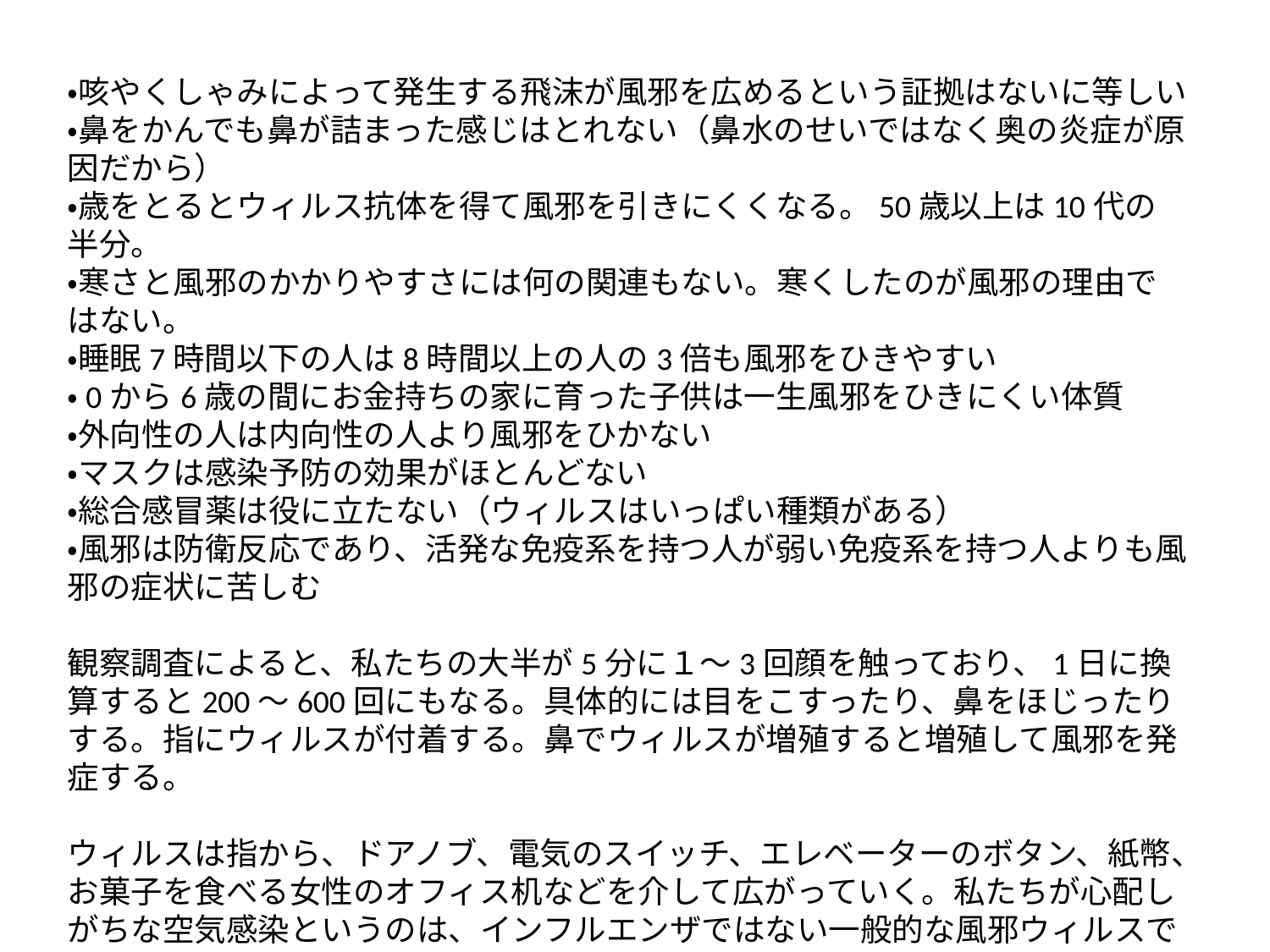

・咳やくしゃみによって発生する飛沫が風邪を広めるという証拠はないに等しい
・鼻をかんでも鼻が詰まった感じはとれない（鼻水のせいではなく奥の炎症が原因だから）
・歳をとるとウィルス抗体を得て風邪を引きにくくなる。50歳以上は10代の半分。
・寒さと風邪のかかりやすさには何の関連もない。寒くしたのが風邪の理由ではない。
・睡眠7時間以下の人は8時間以上の人の3倍も風邪をひきやすい
・0から6歳の間にお金持ちの家に育った子供は一生風邪をひきにくい体質
・外向性の人は内向性の人より風邪をひかない
・マスクは感染予防の効果がほとんどない
・総合感冒薬は役に立たない（ウィルスはいっぱい種類がある）
・風邪は防衛反応であり、活発な免疫系を持つ人が弱い免疫系を持つ人よりも風邪の症状に苦しむ

観察調査によると、私たちの大半が5分に１～3回顔を触っており、1日に換算すると200～600回にもなる。具体的には目をこすったり、鼻をほじったりする。指にウィルスが付着する。鼻でウィルスが増殖すると増殖して風邪を発症する。

ウィルスは指から、ドアノブ、電気のスイッチ、エレベーターのボタン、紙幣、お菓子を食べる女性のオフィス机などを介して広がっていく。私たちが心配しがちな空気感染というのは、インフルエンザではない一般的な風邪ウィルスでは、あまり起きないものだというのは役立つ知識だ。一緒に暮らしたり熱烈なキスをしても８％くらいしかうつらないという実験結果がある。それから予防ではマスクはあまり効果がない（そもそも日本以外ではマスクが一般に普及していないという事実も）。